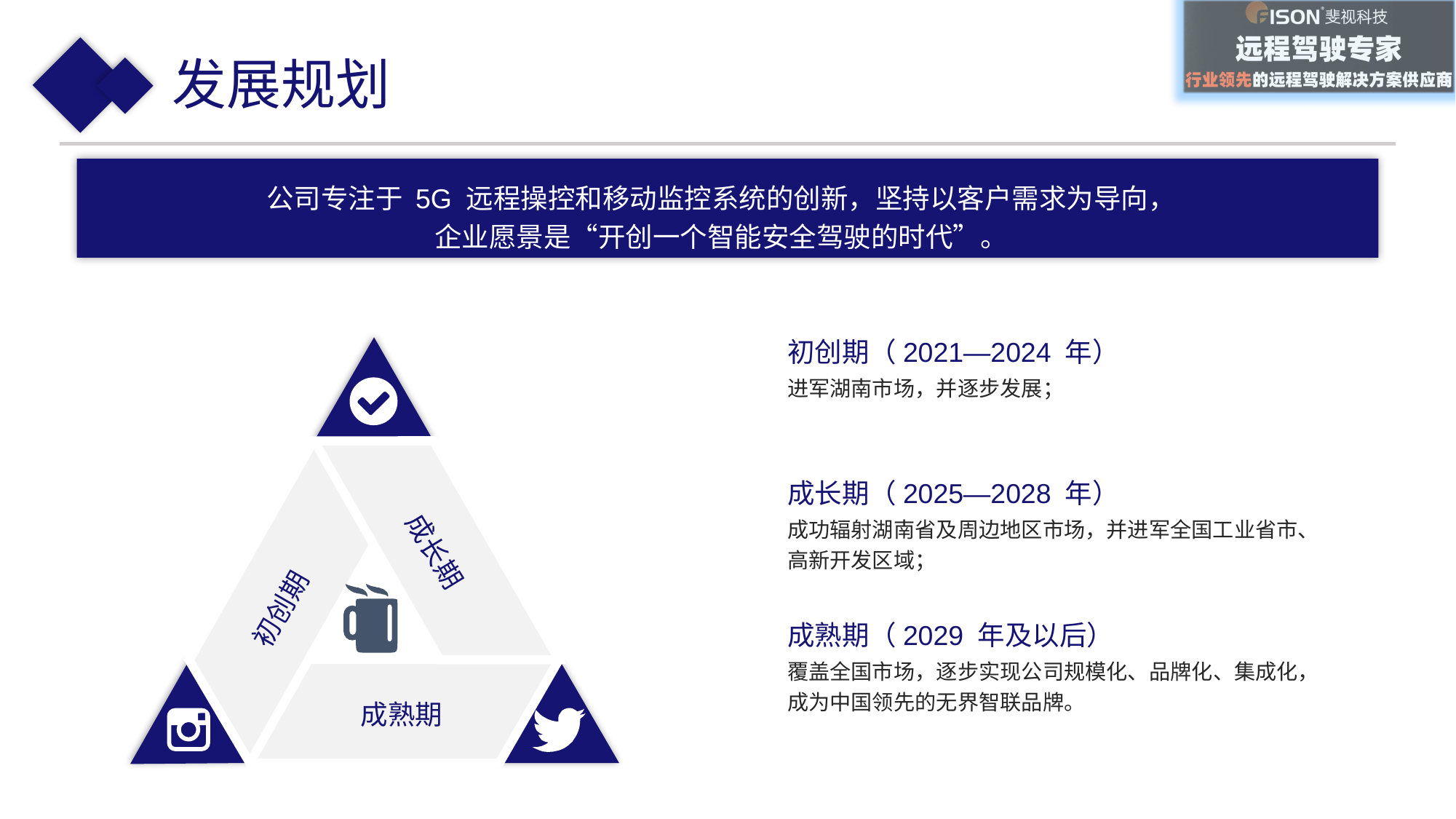

发展规划

公司专注于 5G 远程操控和移动监控系统的创新，坚持以客户需求为导向，
企业愿景是“开创一个智能安全驾驶的时代”。
初创期（2021—2024 年）
进军湖南市场，并逐步发展；

成长期（2025—2028 年）
成功辐射湖南省及周边地区市场，并进军全国工业省市、高新开发区域；
成长期
初创期
成熟期（2029 年及以后）
覆盖全国市场，逐步实现公司规模化、品牌化、集成化，成为中国领先的无界智联品牌。
成熟期